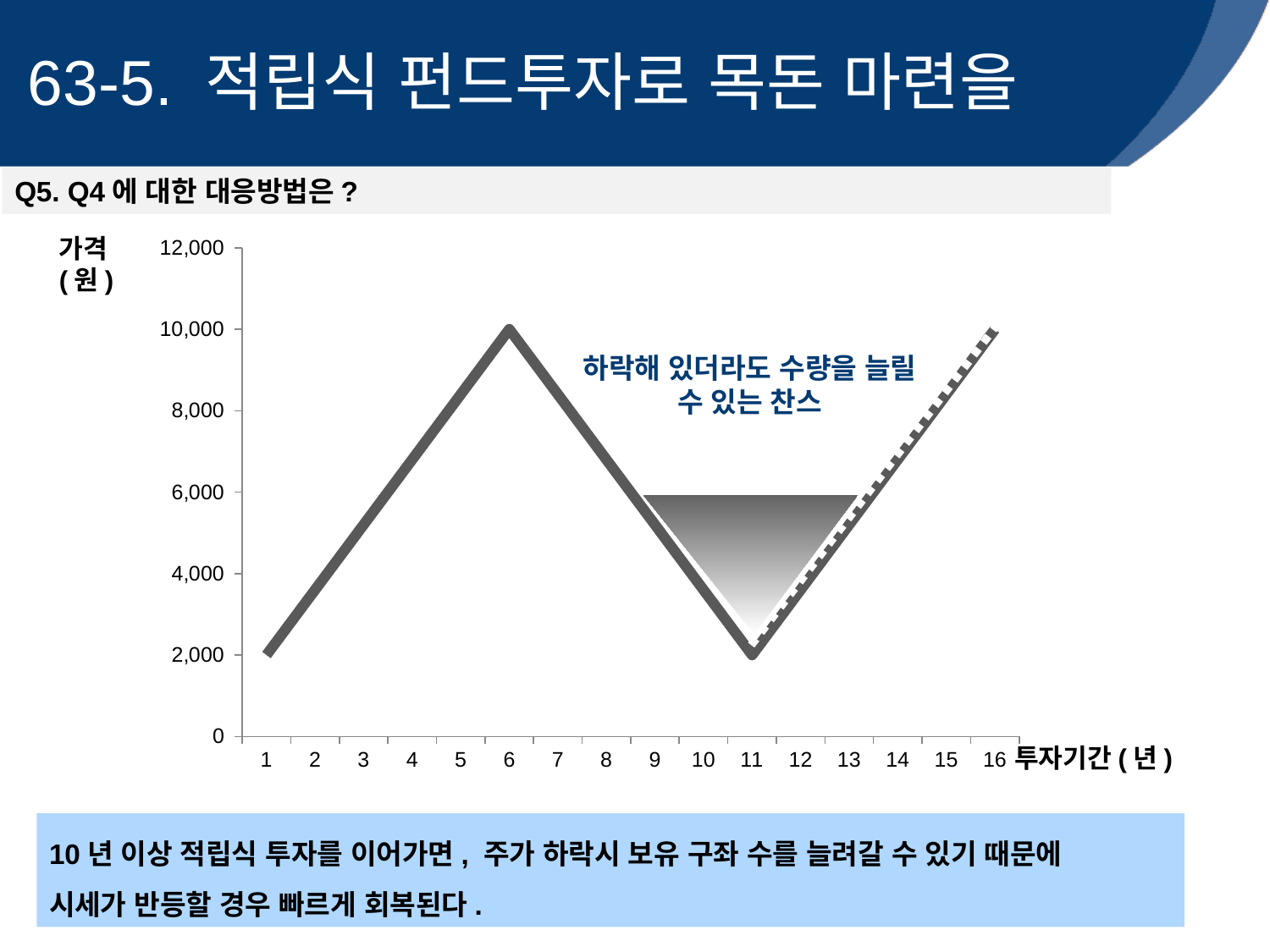

63-5. 적립식 펀드투자로 목돈 마련을
Q5. Q4에 대한 대응방법은?
가격(원)

### Chart

| Category | 가격 |
|---|---|
투자기간(년)
하락해 있더라도 수량을 늘릴 수 있는 찬스
10년 이상 적립식 투자를 이어가면, 주가 하락시 보유 구좌 수를 늘려갈 수 있기 때문에
시세가 반등할 경우 빠르게 회복된다.